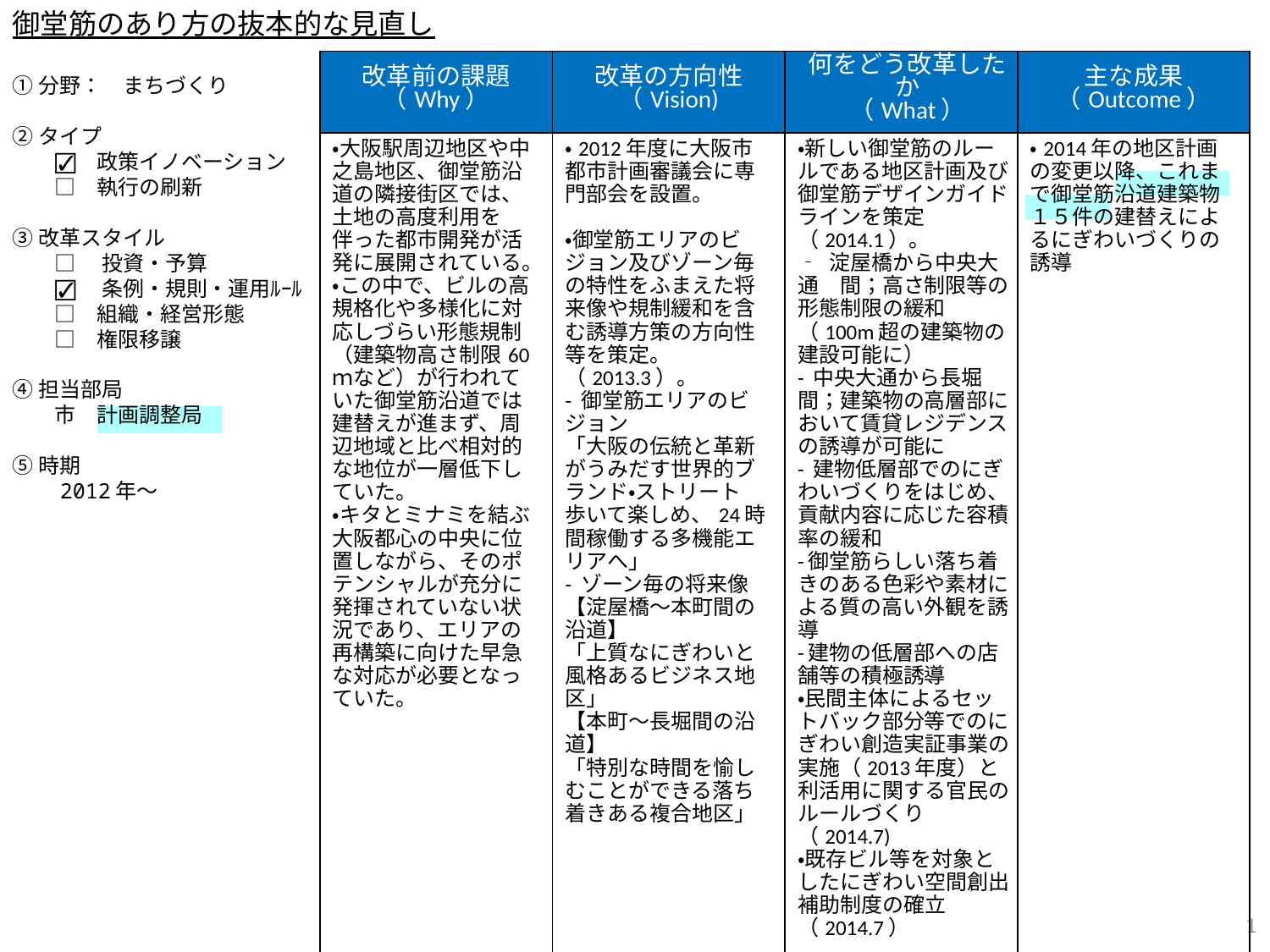

御堂筋のあり方の抜本的な見直し
| 改革前の課題 （Why） | 改革の方向性 （Vision) | 何をどう改革したか （What） | 主な成果 （Outcome） |
| --- | --- | --- | --- |
| ・大阪駅周辺地区や中之島地区、御堂筋沿道の隣接街区では、土地の高度利用を伴った都市開発が活発に展開されている。 ・この中で、ビルの高規格化や多様化に対応しづらい形態規制（建築物高さ制限60ｍなど）が行われていた御堂筋沿道では建替えが進まず、周辺地域と比べ相対的な地位が一層低下していた。 ・キタとミナミを結ぶ大阪都心の中央に位置しながら、そのポテンシャルが充分に発揮されていない状況であり、エリアの再構築に向けた早急な対応が必要となっていた。 | ・2012年度に大阪市都市計画審議会に専門部会を設置。 ・御堂筋エリアのビジョン及びゾーン毎の特性をふまえた将来像や規制緩和を含む誘導方策の方向性等を策定。（2013.3）。 - 御堂筋エリアのビジョン 「大阪の伝統と革新がうみだす世界的ブランド・ストリート　歩いて楽しめ、24時間稼働する多機能エリアへ」 - ゾーン毎の将来像 【淀屋橋～本町間の沿道】 「上質なにぎわいと風格あるビジネス地区」 【本町～長堀間の沿道】 「特別な時間を愉しむことができる落ち着きある複合地区」 | ・新しい御堂筋のルールである地区計画及び御堂筋デザインガイドラインを策定（2014.1）。 ‐ 淀屋橋から中央大通　間；高さ制限等の形態制限の緩和（100m超の建築物の建設可能に） - 中央大通から長堀　間；建築物の高層部において賃貸レジデンスの誘導が可能に - 建物低層部でのにぎわいづくりをはじめ、貢献内容に応じた容積率の緩和 -御堂筋らしい落ち着きのある色彩や素材による質の高い外観を誘導 -建物の低層部への店舗等の積極誘導 ・民間主体によるセットバック部分等でのにぎわい創造実証事業の実施（2013年度）と利活用に関する官民のルールづくり（2014.7) ・既存ビル等を対象としたにぎわい空間創出補助制度の確立（2014.7） （別紙参照） | ・2014年の地区計画の変更以降、これまで御堂筋沿道建築物１５件の建替えによるにぎわいづくりの誘導 |
①分野：　まちづくり

②タイプ
　　☑　政策イノベーション
　　□　執行の刷新

③改革スタイル
　　□ 　投資・予算
　　☑ 　条例・規則・運用ﾙｰﾙ
　　□　組織・経営形態
　　□　権限移譲

④担当部局
　　市　計画調整局

⑤時期
　　2012年～

1